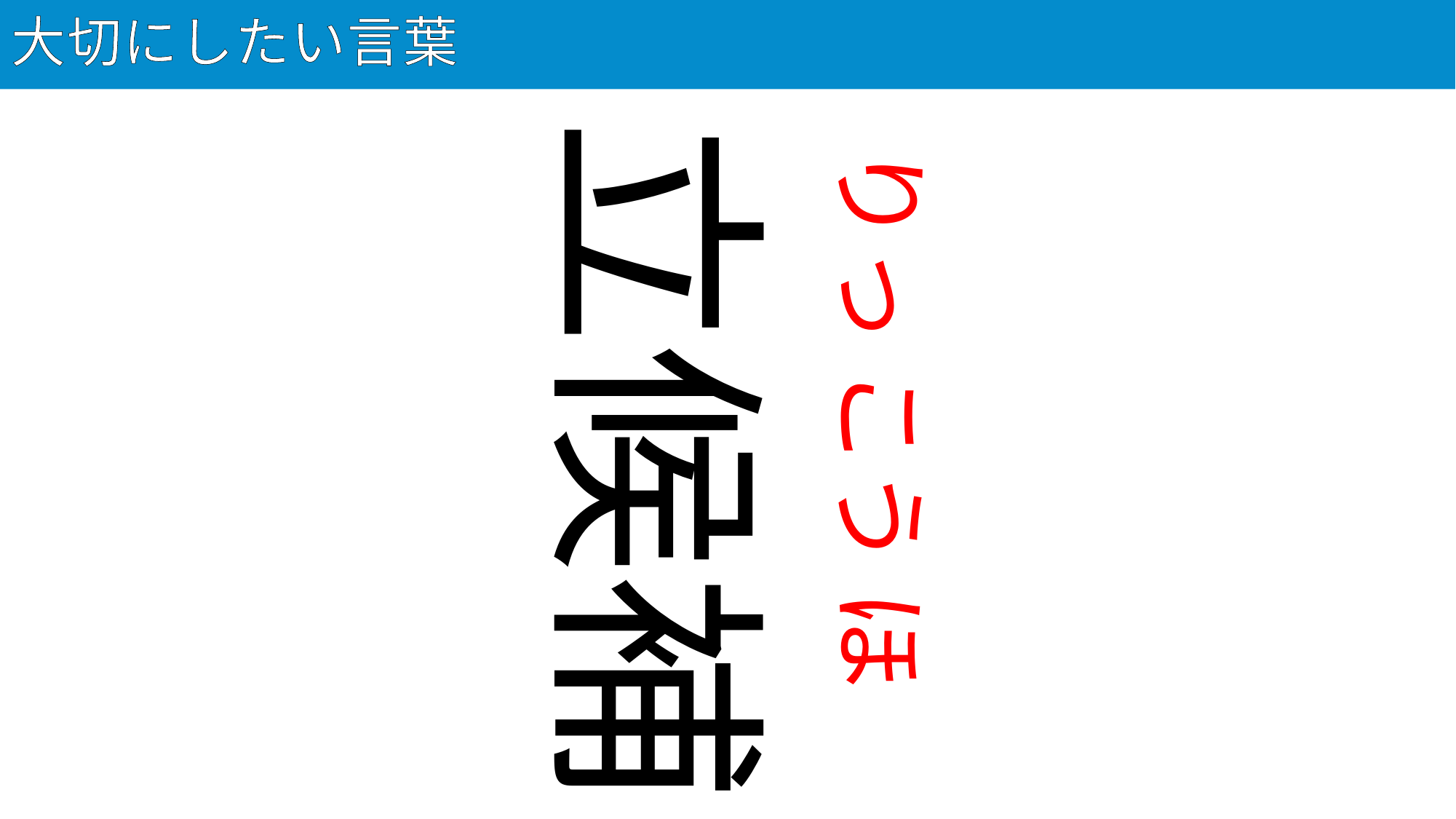

# 大切にしたい言葉
94
立候補
りっ こう ほ